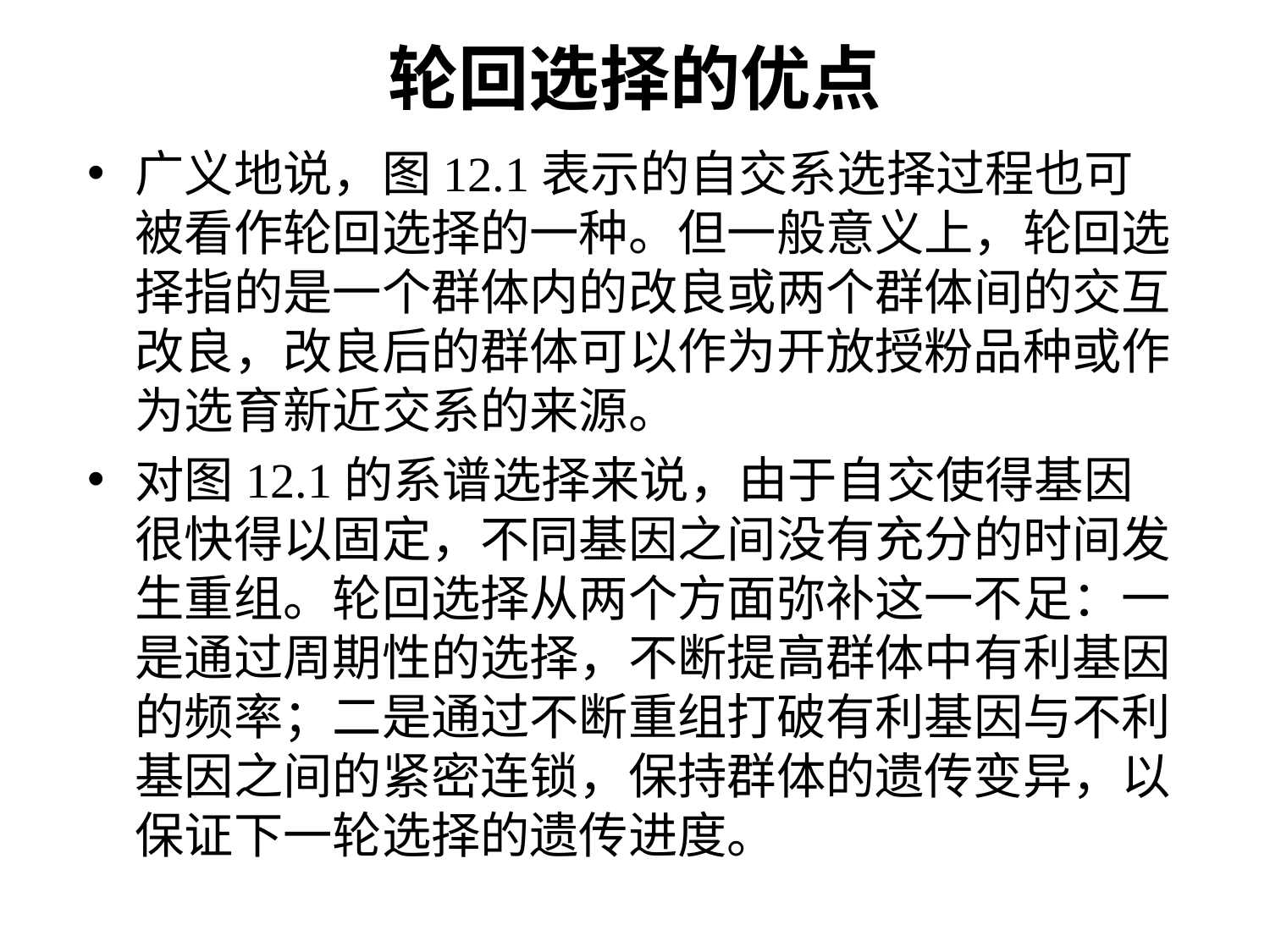

# 轮回选择的优点
广义地说，图12.1表示的自交系选择过程也可被看作轮回选择的一种。但一般意义上，轮回选择指的是一个群体内的改良或两个群体间的交互改良，改良后的群体可以作为开放授粉品种或作为选育新近交系的来源。
对图12.1的系谱选择来说，由于自交使得基因很快得以固定，不同基因之间没有充分的时间发生重组。轮回选择从两个方面弥补这一不足：一是通过周期性的选择，不断提高群体中有利基因的频率；二是通过不断重组打破有利基因与不利基因之间的紧密连锁，保持群体的遗传变异，以保证下一轮选择的遗传进度。